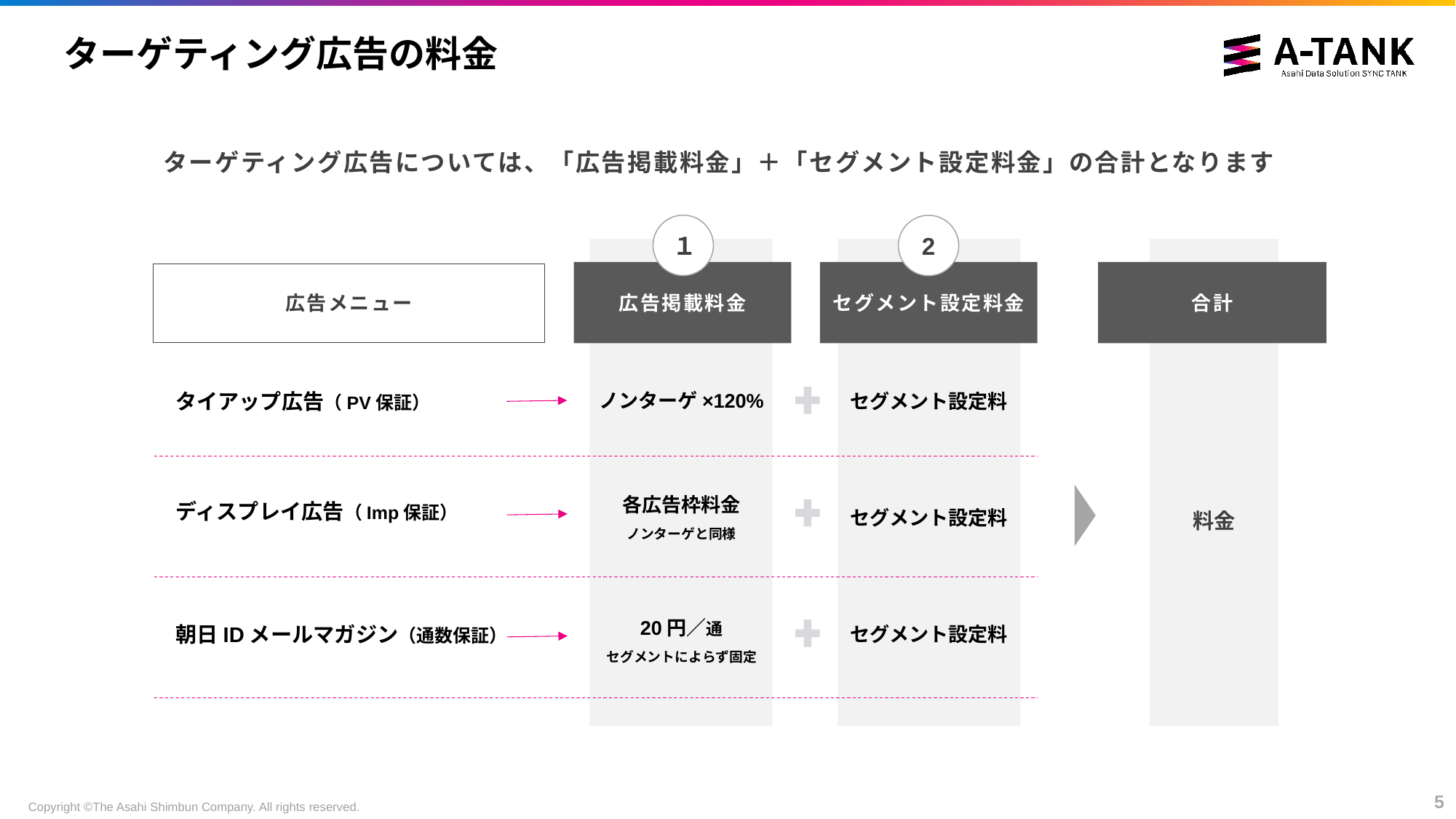

# ターゲティング広告の料金
ターゲティング広告については、「広告掲載料金」＋「セグメント設定料金」の合計となります
１
2

料金

広告掲載料金
セグメント設定料金
合計
広告メニュー
タイアップ広告（PV保証）
セグメント設定料

ノンターゲ×120%
ディスプレイ広告（Imp保証）
各広告枠料金
ノンターゲと同様

セグメント設定料

朝日IDメールマガジン（通数保証）
20円／通
セグメントによらず固定
セグメント設定料

5